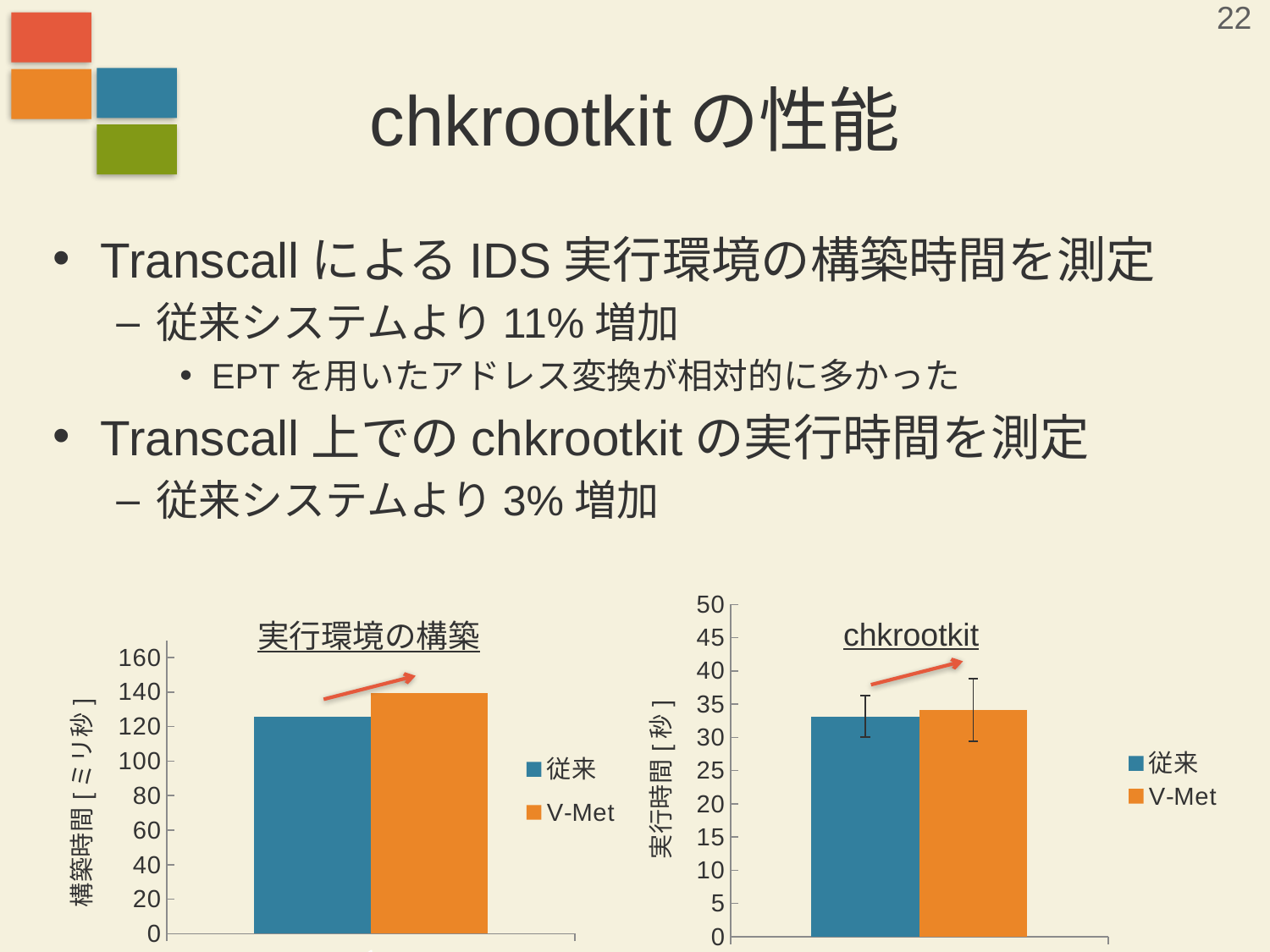

22
# chkrootkitの性能
TranscallによるIDS実行環境の構築時間を測定
従来システムより11%増加
EPTを用いたアドレス変換が相対的に多かった
Transcall上でのchkrootkitの実行時間を測定
従来システムより3%増加

### Chart

| Category | 従来 | V-Met |
|---|---|---|
chkrootkit

### Chart

| Category | 従来 | V-Met |
|---|---|---|
実行環境の構築